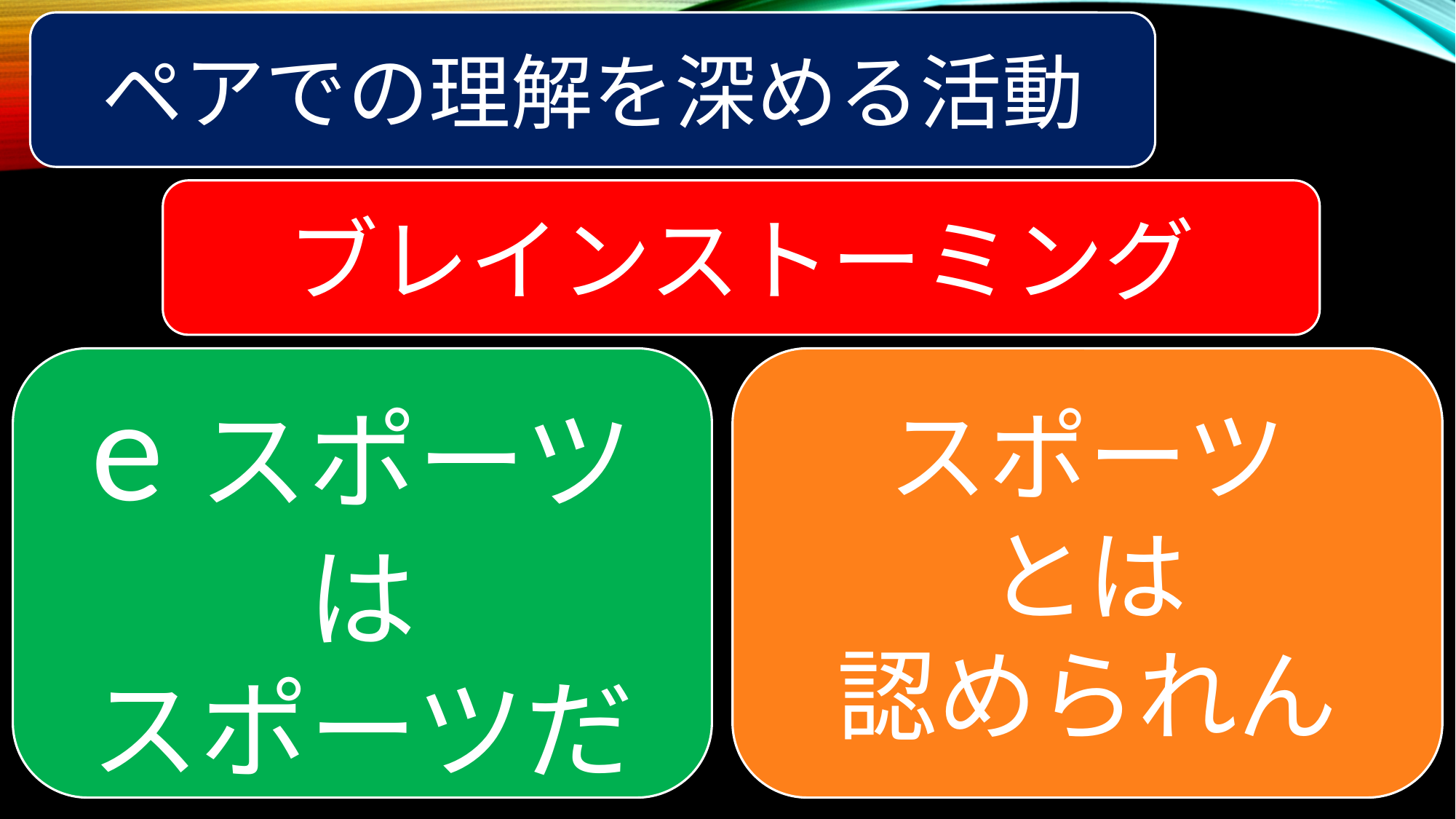

ペアでの理解を深める活動
ブレインストーミング
eスポーツは
スポーツだ
スポーツ
とは
認められん